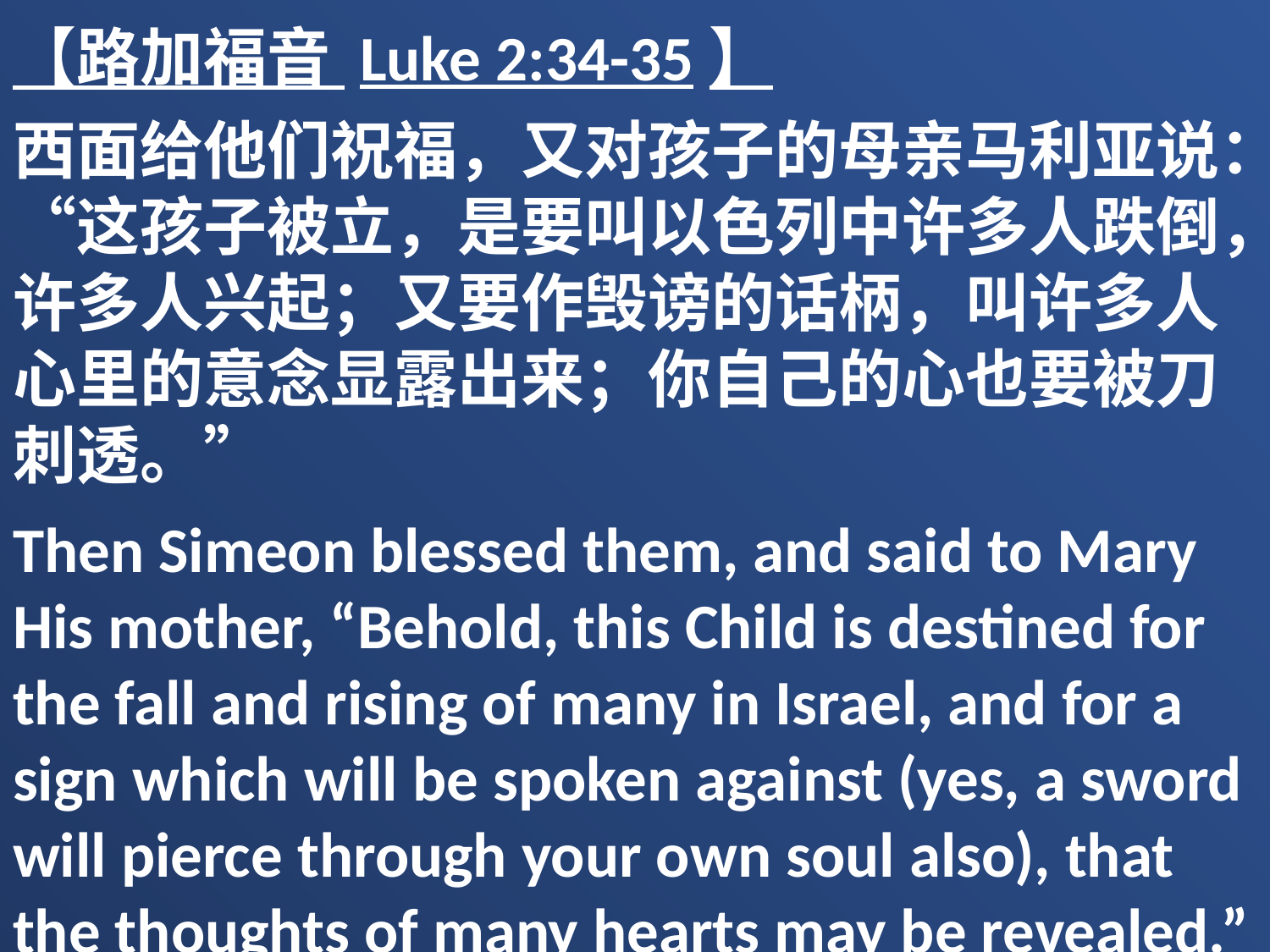

【路加福音 Luke 2:34-35】
西面给他们祝福，又对孩子的母亲马利亚说：“这孩子被立，是要叫以色列中许多人跌倒，许多人兴起；又要作毁谤的话柄，叫许多人心里的意念显露出来；你自己的心也要被刀刺透。”
Then Simeon blessed them, and said to Mary His mother, “Behold, this Child is destined for the fall and rising of many in Israel, and for a sign which will be spoken against (yes, a sword will pierce through your own soul also), that the thoughts of many hearts may be revealed.”